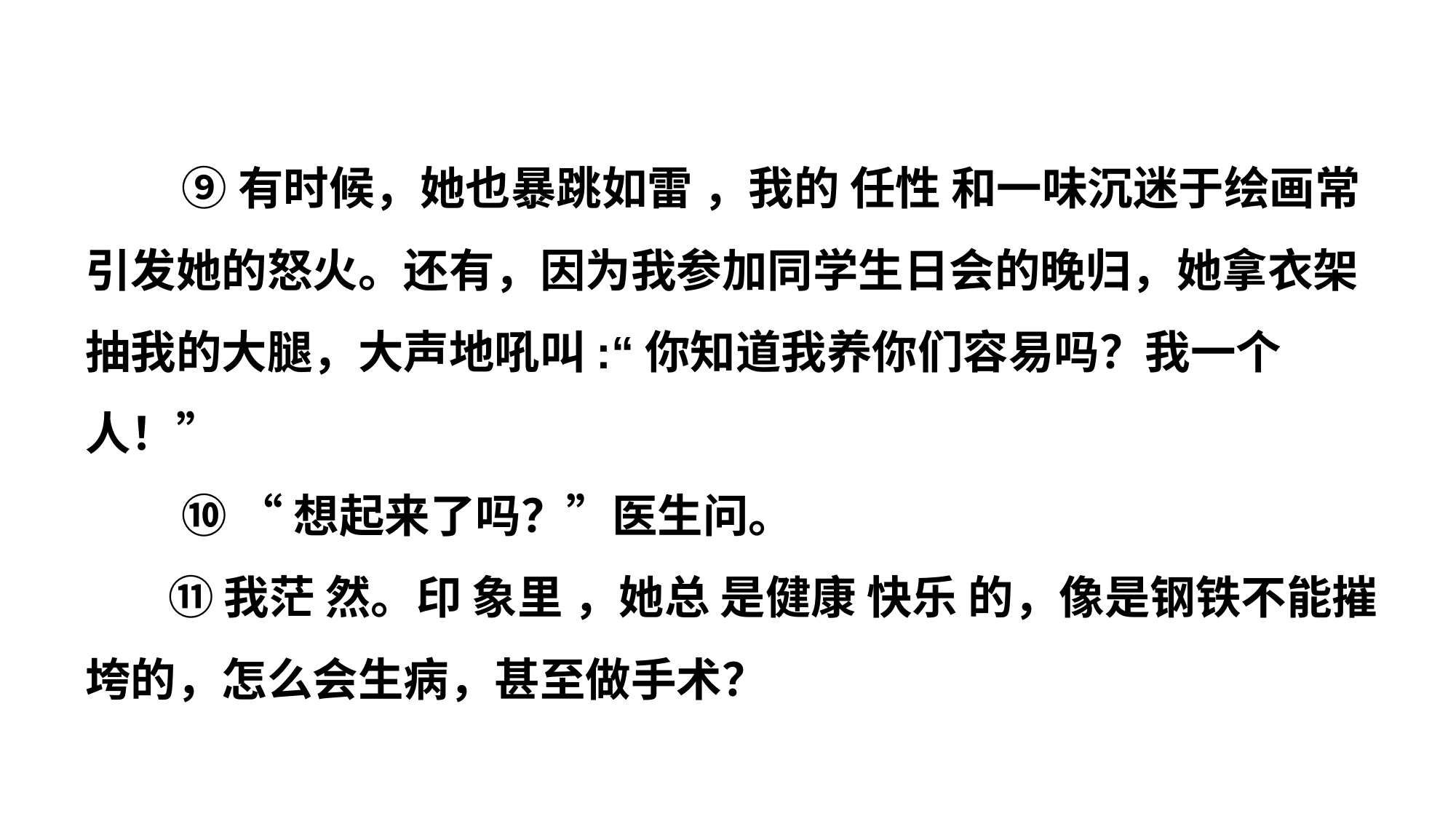

⑨有时候，她也暴跳如雷 ，我的 任性 和一味沉迷于绘画常引发她的怒火。还有，因为我参加同学生日会的晚归，她拿衣架抽我的大腿，大声地吼叫:“你知道我养你们容易吗？我一个人！”
⑩ “想起来了吗？”医生问。
        ⑪ 我茫 然。印 象里 ，她总 是健康 快乐 的，像是钢铁不能摧垮的，怎么会生病，甚至做手术？